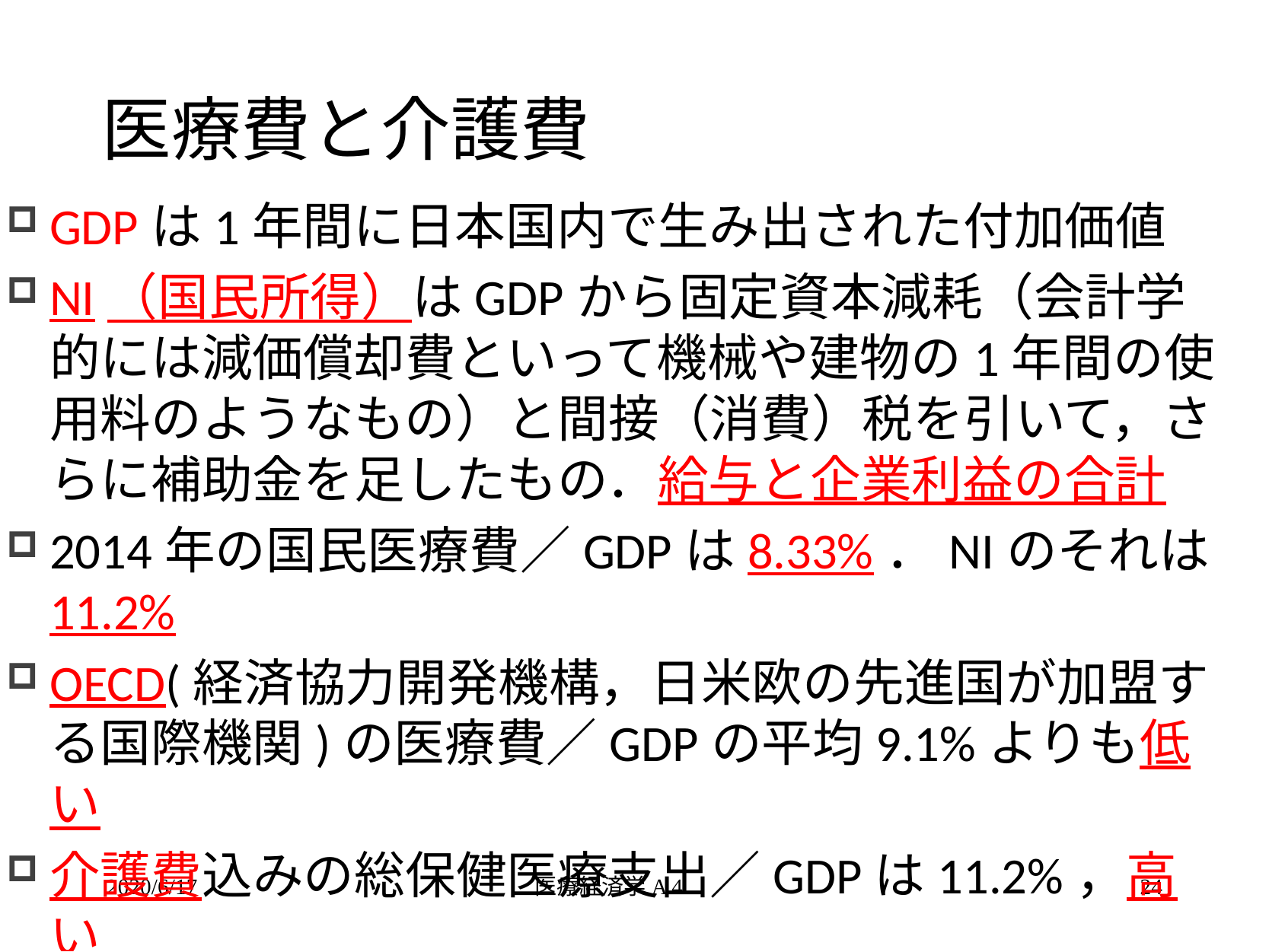

# 医療費と介護費
GDPは1年間に日本国内で生み出された付加価値
NI（国民所得）はGDPから固定資本減耗（会計学的には減価償却費といって機械や建物の1年間の使用料のようなもの）と間接（消費）税を引いて，さらに補助金を足したもの．給与と企業利益の合計
2014年の国民医療費／GDPは8.33%．NIのそれは11.2%
OECD(経済協力開発機構，日米欧の先進国が加盟する国際機関)の医療費／GDPの平均9.1%よりも低い
介護費込みの総保健医療支出／GDPは11.2%，高い

2020/6/17
医療経済学A 4
24